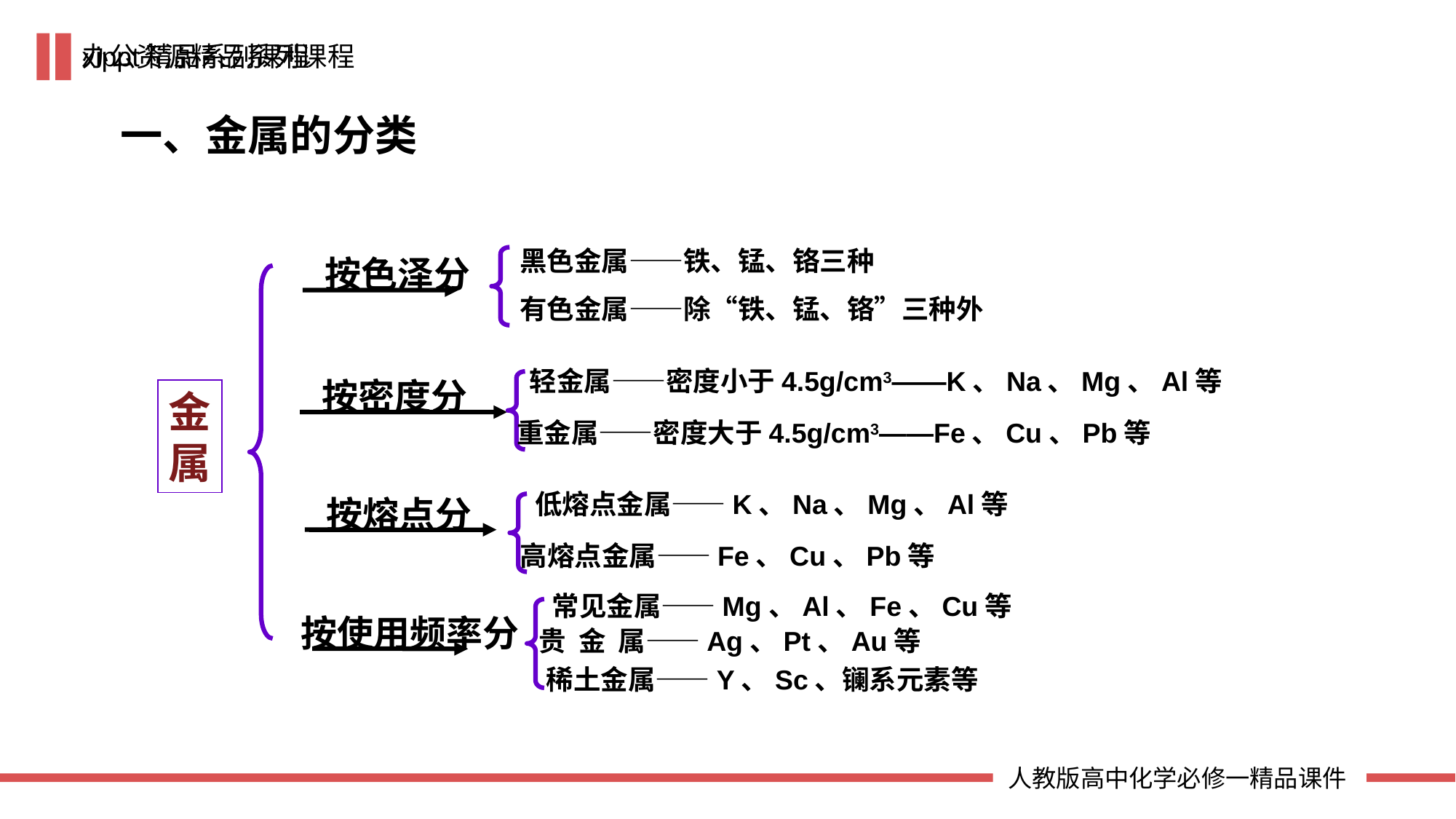

xippt精品系列课程

一、金属的分类
黑色金属——铁、锰、铬三种

有色金属——除“铁、锰、铬”三种外
按色泽分

轻金属——密度小于4.5g/cm3——K、Na、Mg、Al等

重金属——密度大于4.5g/cm3——Fe、Cu、Pb等
按密度分

金
属
低熔点金属——K、Na、Mg、Al等

高熔点金属——Fe、Cu、Pb等
按熔点分

常见金属——Mg、Al、Fe、Cu等

贵  金  属——Ag、Pt、Au等
稀土金属——Y、Sc、镧系元素等
按使用频率分